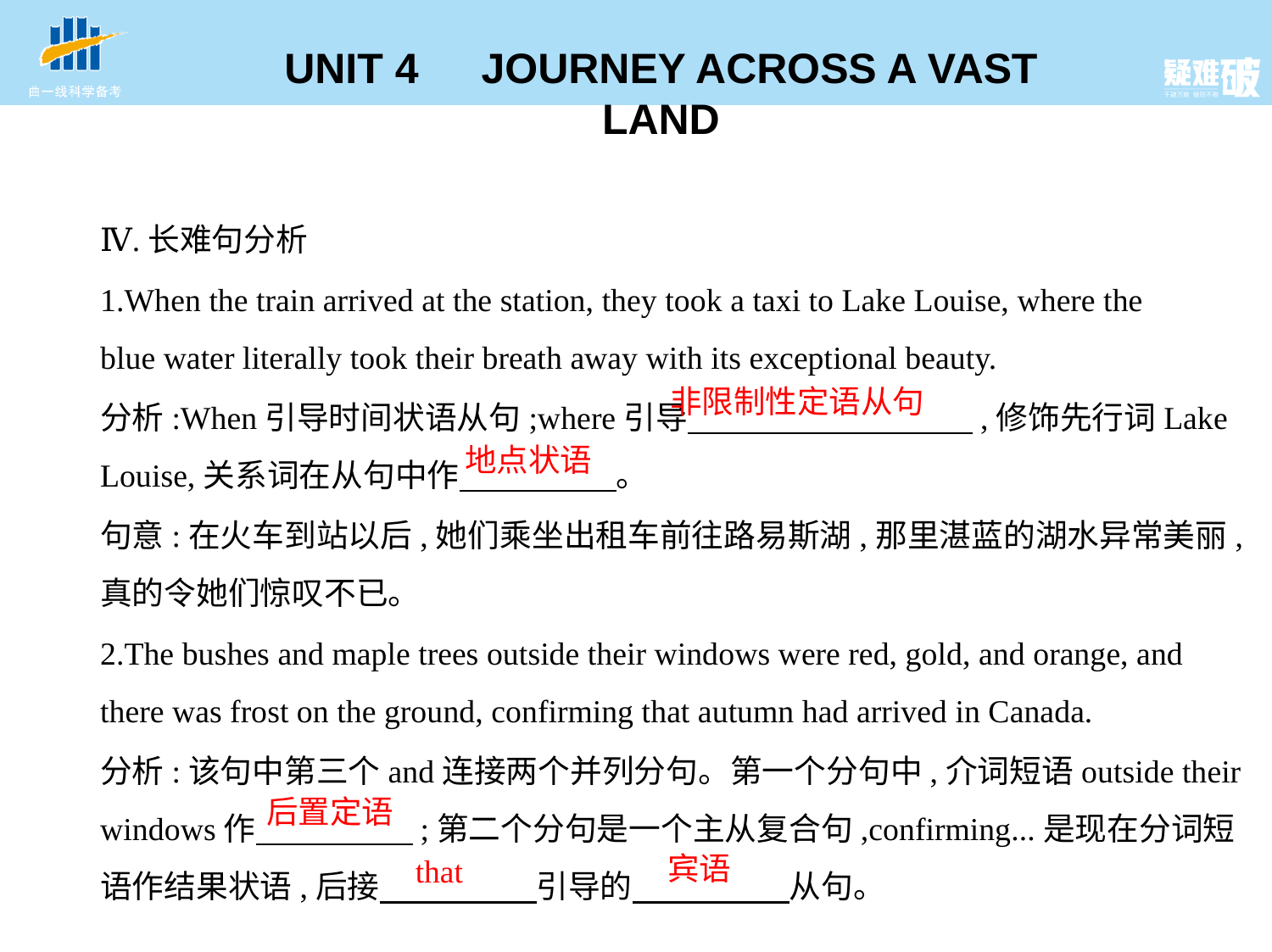

Ⅳ.长难句分析
1.When the train arrived at the station, they took a taxi to Lake Louise, where the
blue water literally took their breath away with its exceptional beauty.
分析:When引导时间状语从句;where引导　　　　　　　　    ,修饰先行词Lake
Louise,关系词在从句中作　　　　    。
句意:在火车到站以后,她们乘坐出租车前往路易斯湖,那里湛蓝的湖水异常美丽,
真的令她们惊叹不已。
2.The bushes and maple trees outside their windows were red, gold, and orange, and
there was frost on the ground, confirming that autumn had arrived in Canada.
分析:该句中第三个and连接两个并列分句。第一个分句中,介词短语outside their
windows作　　　　    ;第二个分句是一个主从复合句,confirming...是现在分词短
语作结果状语,后接　　　　    引导的　　　　    从句。
非限制性定语从句
地点状语
后置定语
宾语
that